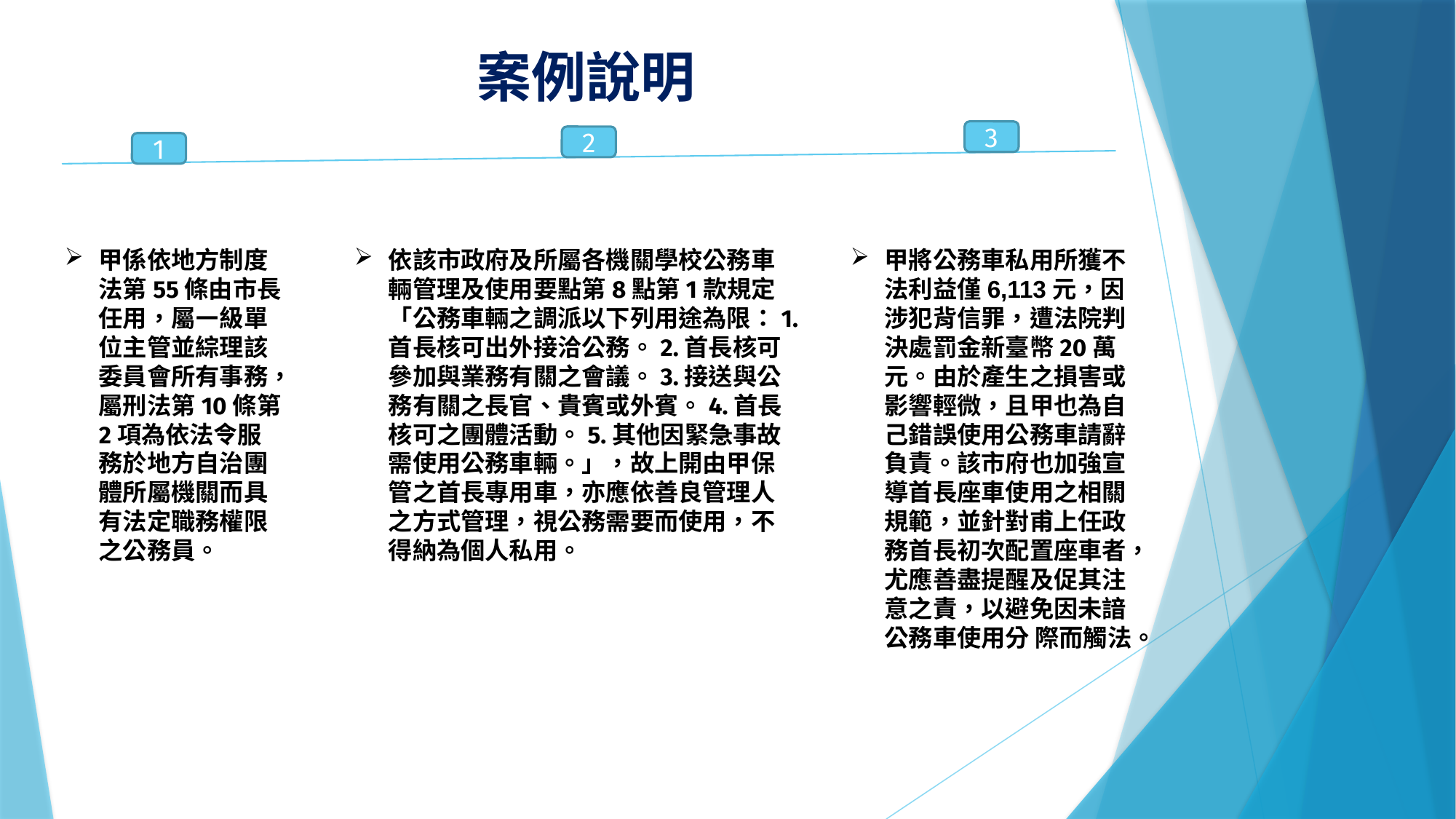

# 案例說明
3
2
1
甲係依地方制度法第55條由市⾧任用，屬㇐級單位主管並綜理該委員會所有事務，屬刑法第10條第2項為依法令服務於地方自治團體所屬機關而具有法定職務權限之公務員。
依該市政府及所屬各機關學校公務車輛管理及使用要點第8點第1款規定「公務車輛之調派以下列用途為限：1.首⾧核可出外接洽公務。2.首⾧核可參加與業務有關之會議。3.接送與公務有關之⾧官、貴賓或外賓。4.首⾧核可之團體活動。5.其他因緊急事故需使用公務車輛。」，故上開由甲保管之首⾧專用車，亦應依善良管理人之方式管理，視公務需要而使用，不得納為個人私用。
甲將公務車私用所獲不法利益僅6,113元，因涉犯背信罪，遭法院判決處罰金新臺幣20萬元。由於產生之損害或影響輕微，且甲也為自己錯誤使用公務車請辭負責。該市府也加強宣導首長座車使用之相關規範，並針對甫上任政務首長初次配置座車者，尤應善盡提醒及促其注意之責，以避免因未諳公務車使用分 際而觸法。